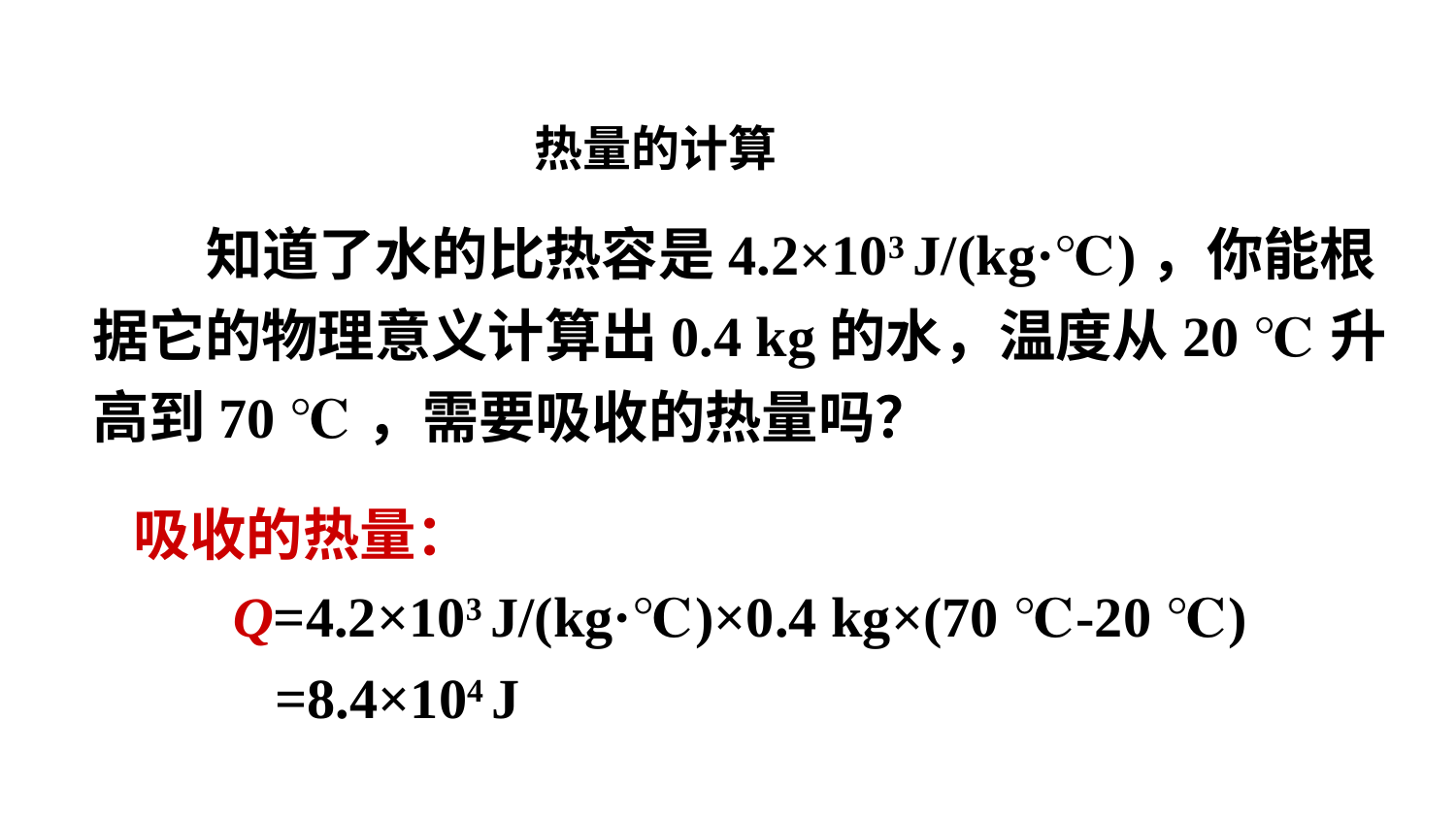

热量的计算
         知道了水的比热容是4.2×103 J/(kg·℃)，你能根据它的物理意义计算出0.4 kg的水，温度从20 ℃升高到70 ℃，需要吸收的热量吗？
    吸收的热量：
           Q=4.2×103 J/(kg·℃)×0.4 kg×(70 ℃-20 ℃)
              =8.4×104 J